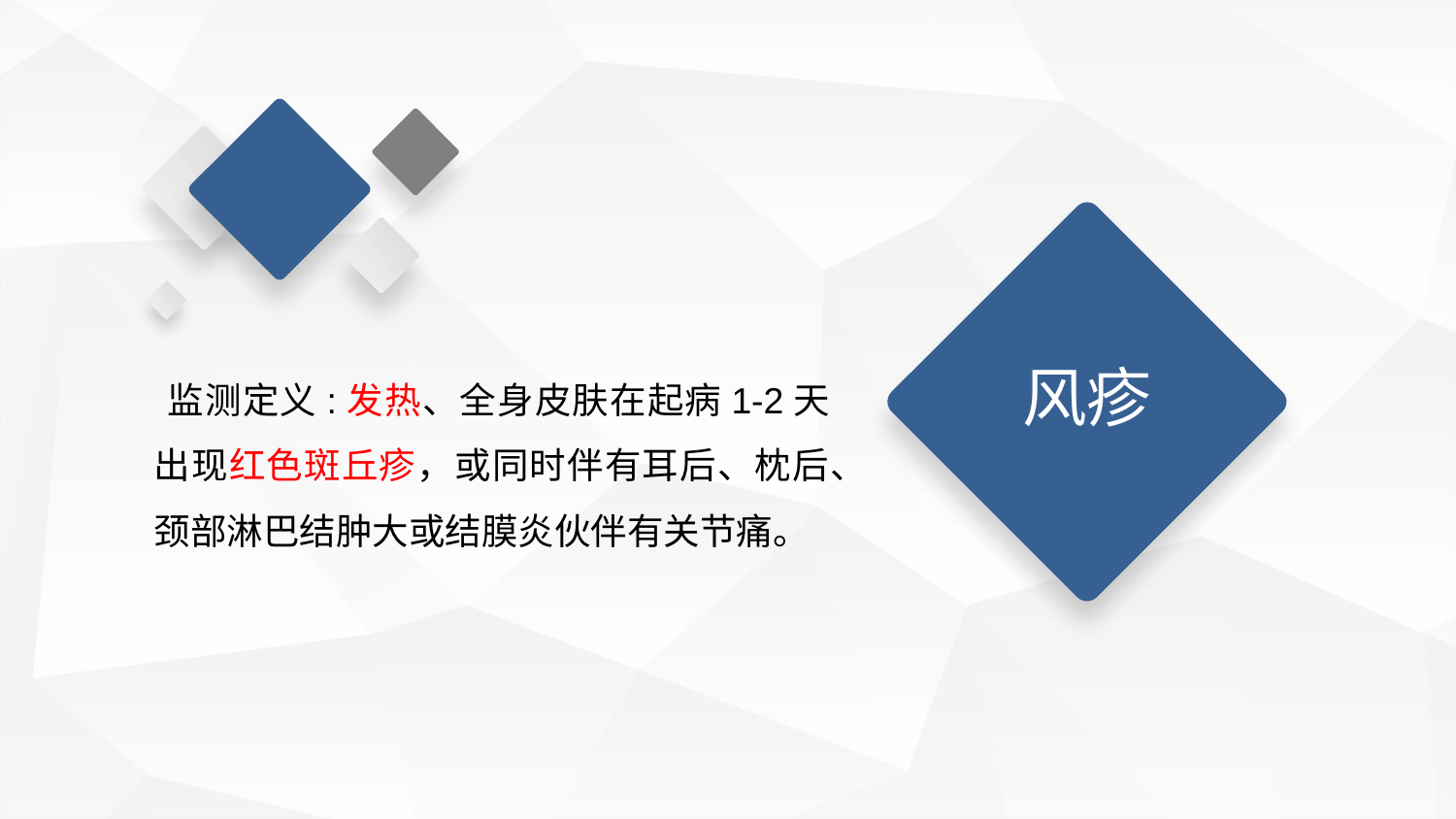

风疹

 监测定义:发热、全身皮肤在起病1-2天出现红色斑丘疹，或同时伴有耳后、枕后、颈部淋巴结肿大或结膜炎伙伴有关节痛。